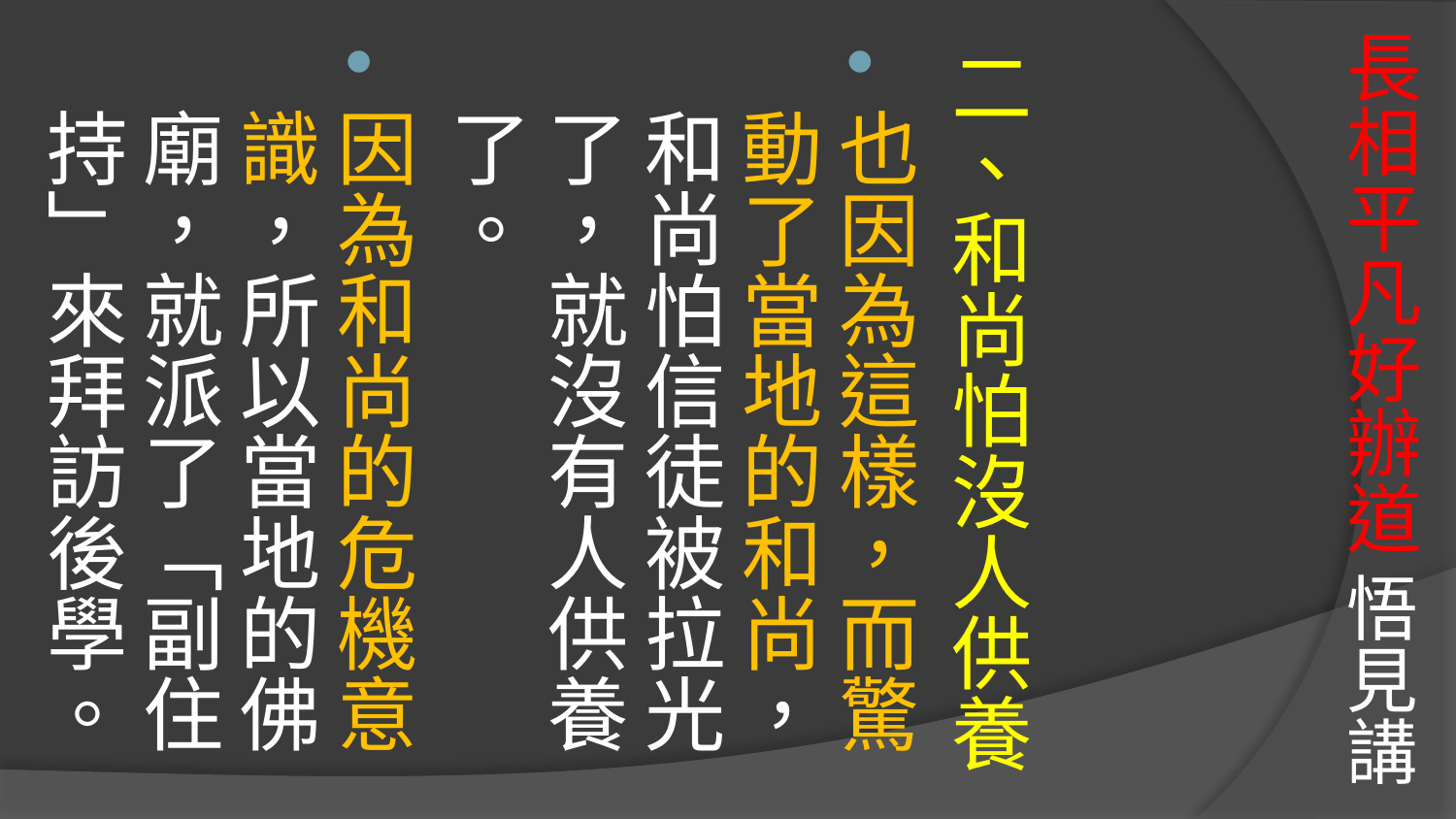

# 長相平凡好辦道 悟見講
二、和尚怕沒人供養
也因為這樣，而驚動了當地的和尚，和尚怕信徒被拉光了，就沒有人供養了。
因為和尚的危機意識，所以當地的佛廟，就派了「副住持」來拜訪後學。